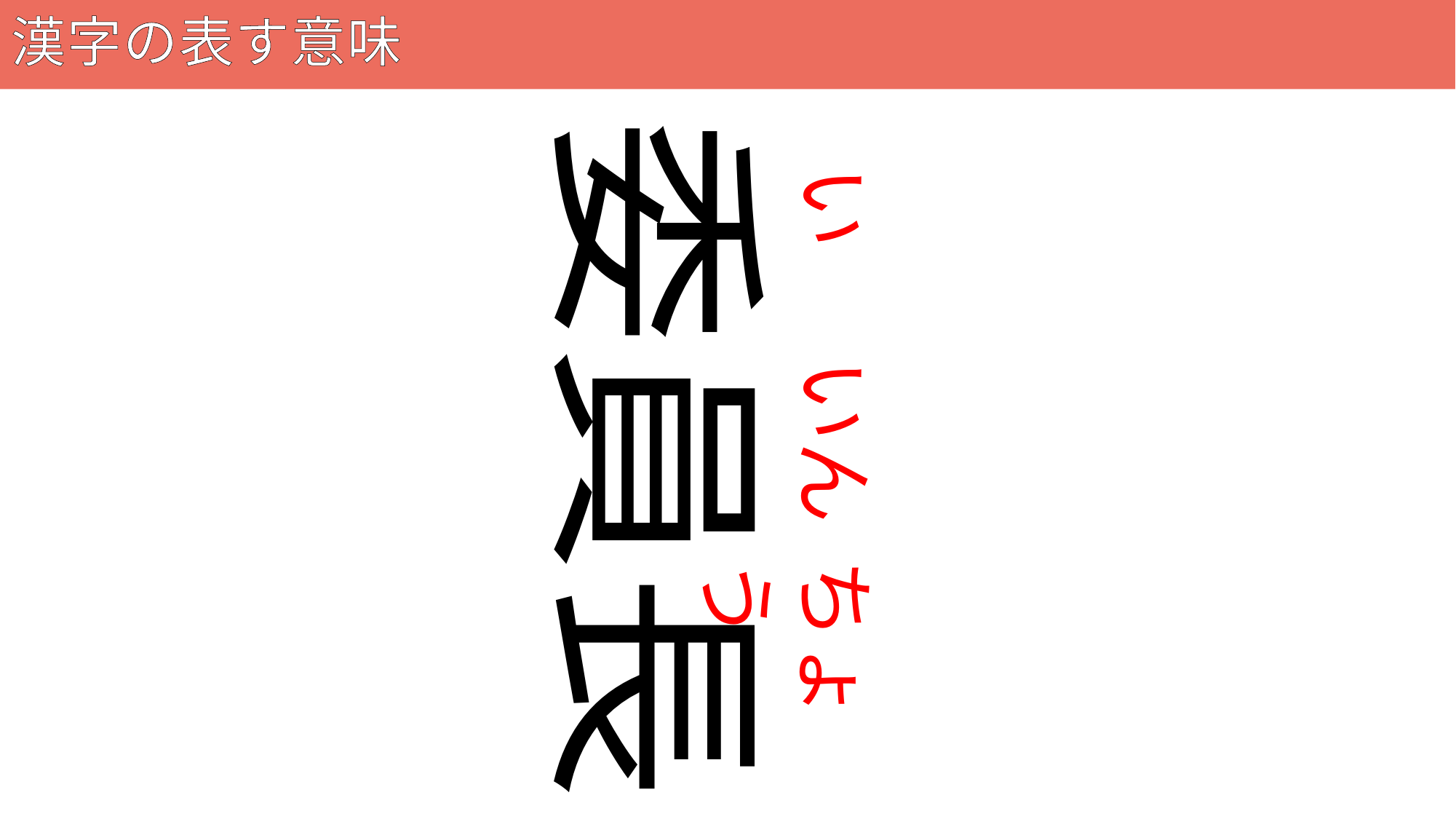

# 漢字の表す意味
78
委員長
い
いん
ちょう